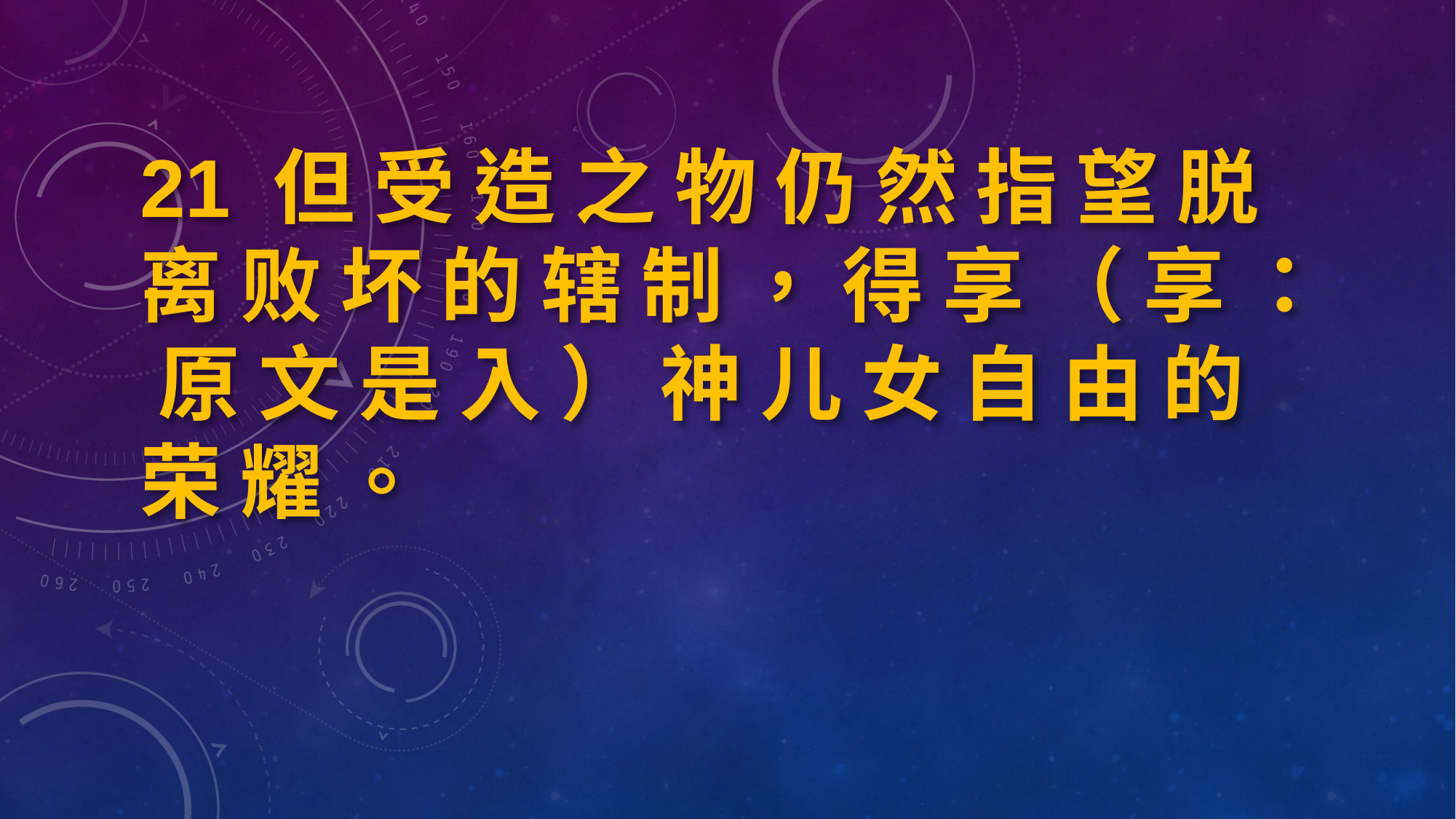

21 但 受 造 之 物 仍 然 指 望 脱 离 败 坏 的 辖 制 ， 得 享 （ 享 ： 原 文 是 入 ） 神 儿 女 自 由 的 荣 耀 。